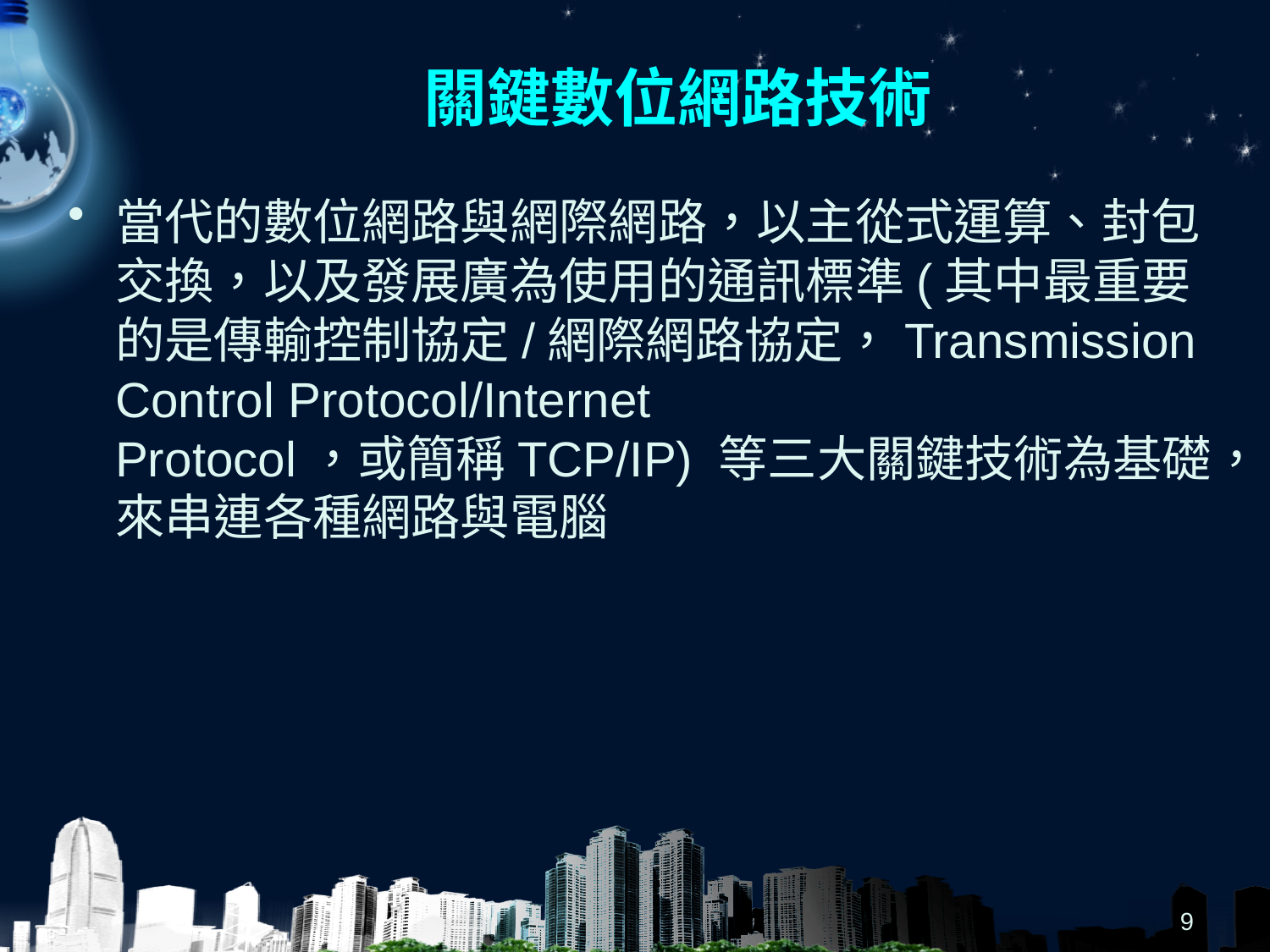

# 關鍵數位網路技術
當代的數位網路與網際網路，以主從式運算、封包交換，以及發展廣為使用的通訊標準(其中最重要的是傳輸控制協定/網際網路協定，Transmission Control Protocol/Internet Protocol，或簡稱TCP/IP) 等三大關鍵技術為基礎，來串連各種網路與電腦
9